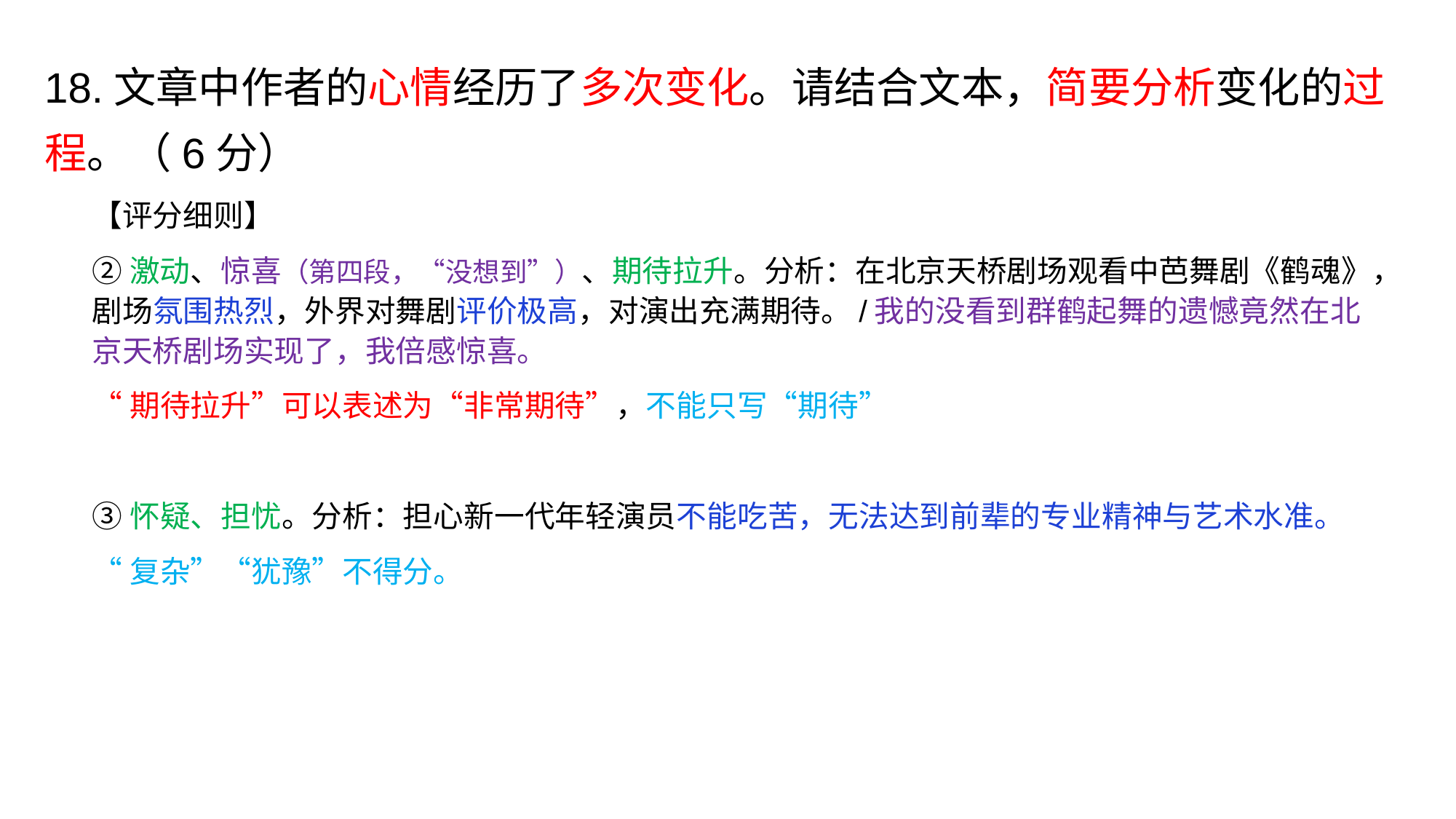

# 18.文章中作者的心情经历了多次变化。请结合文本，简要分析变化的过程。（6分）
【评分细则】
②激动、惊喜（第四段，“没想到”）、期待拉升。分析：在北京天桥剧场观看中芭舞剧《鹤魂》，剧场氛围热烈，外界对舞剧评价极高，对演出充满期待。/我的没看到群鹤起舞的遗憾竟然在北京天桥剧场实现了，我倍感惊喜。
“期待拉升”可以表述为“非常期待”，不能只写“期待”

③怀疑、担忧。分析：担心新一代年轻演员不能吃苦，无法达到前辈的专业精神与艺术水准。
“复杂”“犹豫”不得分。